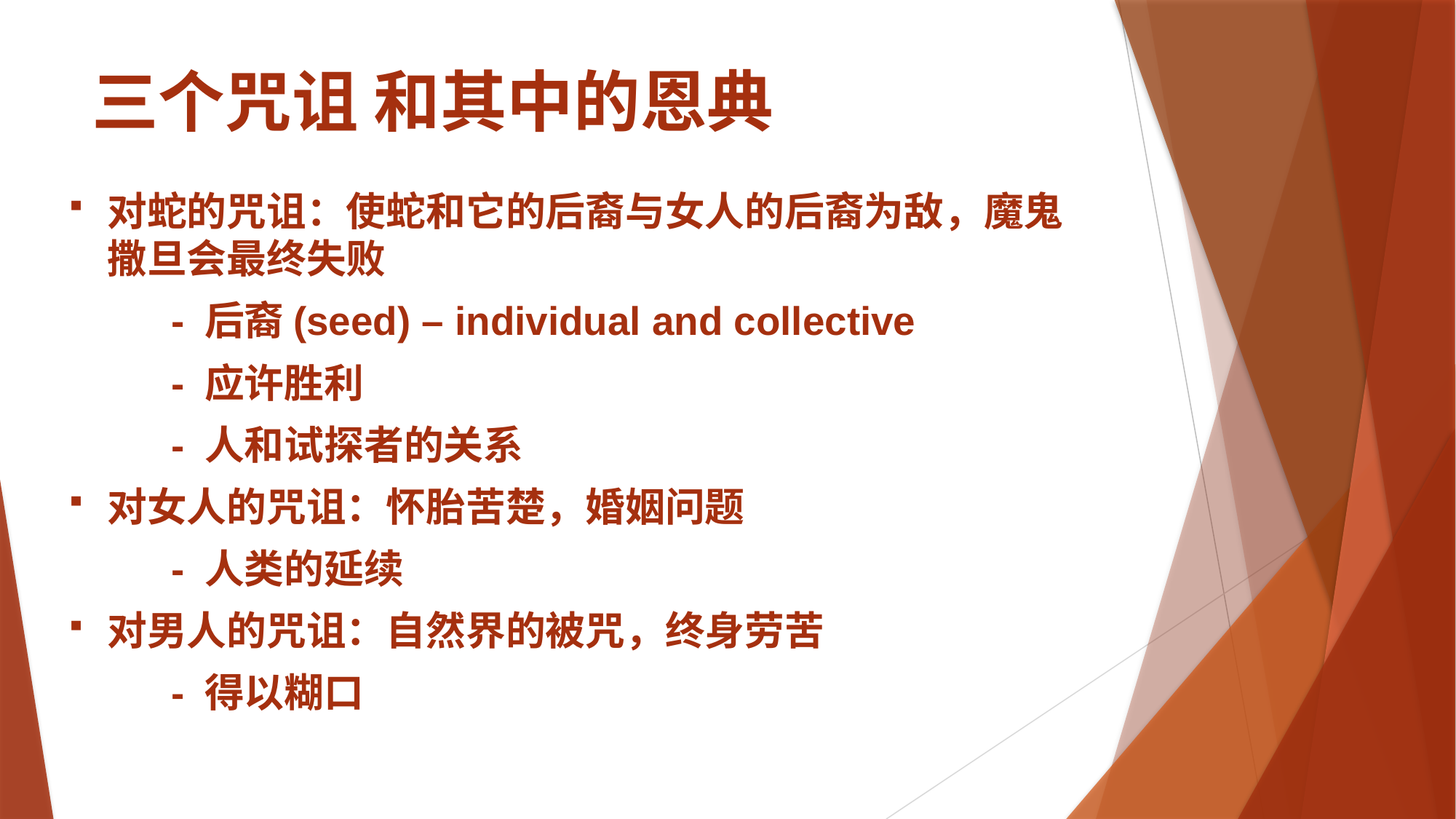

# 三个咒诅 和其中的恩典
对蛇的咒诅：使蛇和它的后裔与女人的后裔为敌，魔鬼撒旦会最终失败
	- 后裔(seed) – individual and collective
	- 应许胜利
	- 人和试探者的关系
对女人的咒诅：怀胎苦楚，婚姻问题
	- 人类的延续
对男人的咒诅：自然界的被咒，终身劳苦
	- 得以糊口